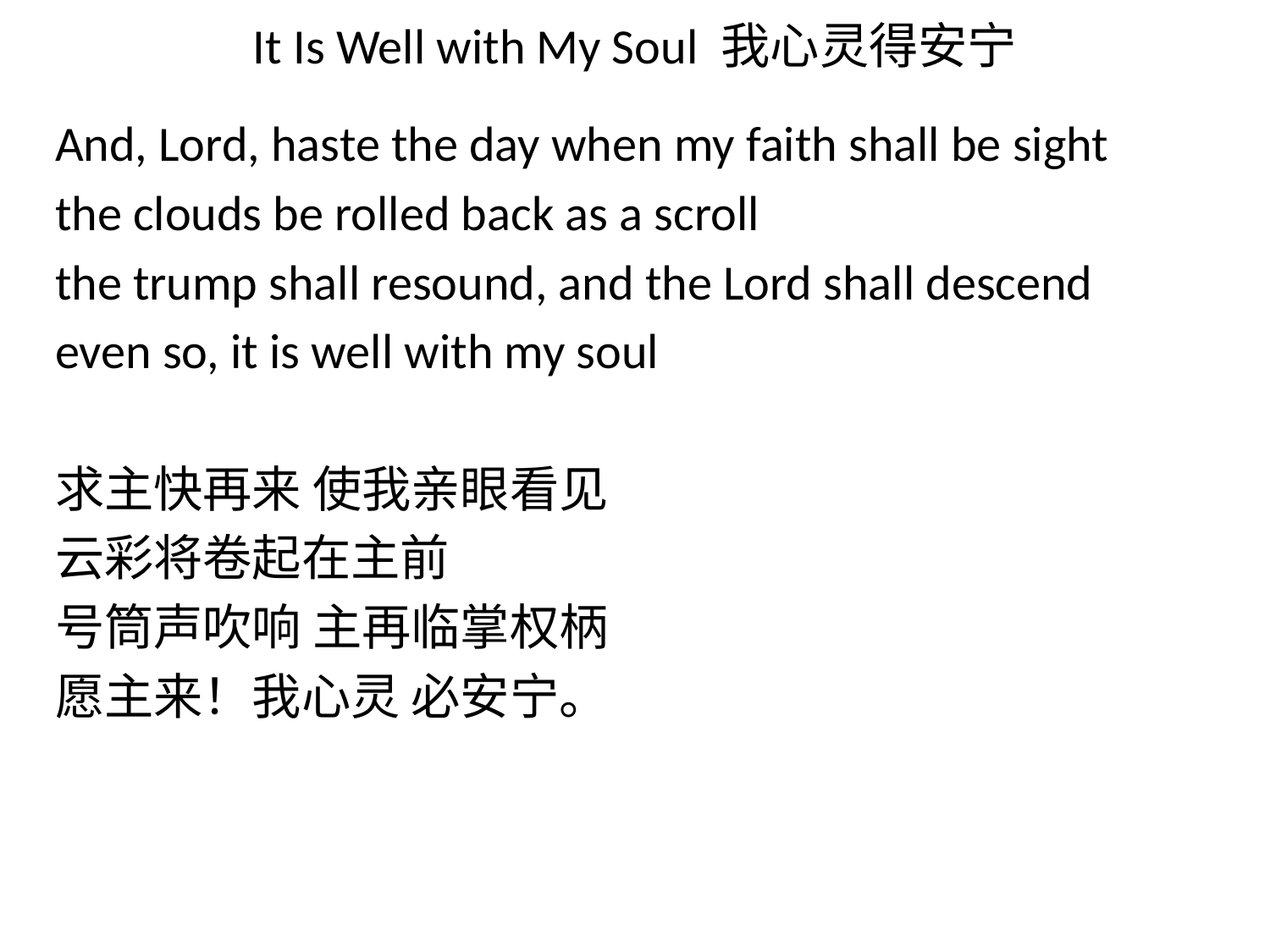

# It Is Well with My Soul 我心灵得安宁
And, Lord, haste the day when my faith shall be sight
the clouds be rolled back as a scroll
the trump shall resound, and the Lord shall descend
even so, it is well with my soul

求主快再来 使我亲眼看见
云彩将卷起在主前
号筒声吹响 主再临掌权柄
愿主来！我心灵 必安宁。